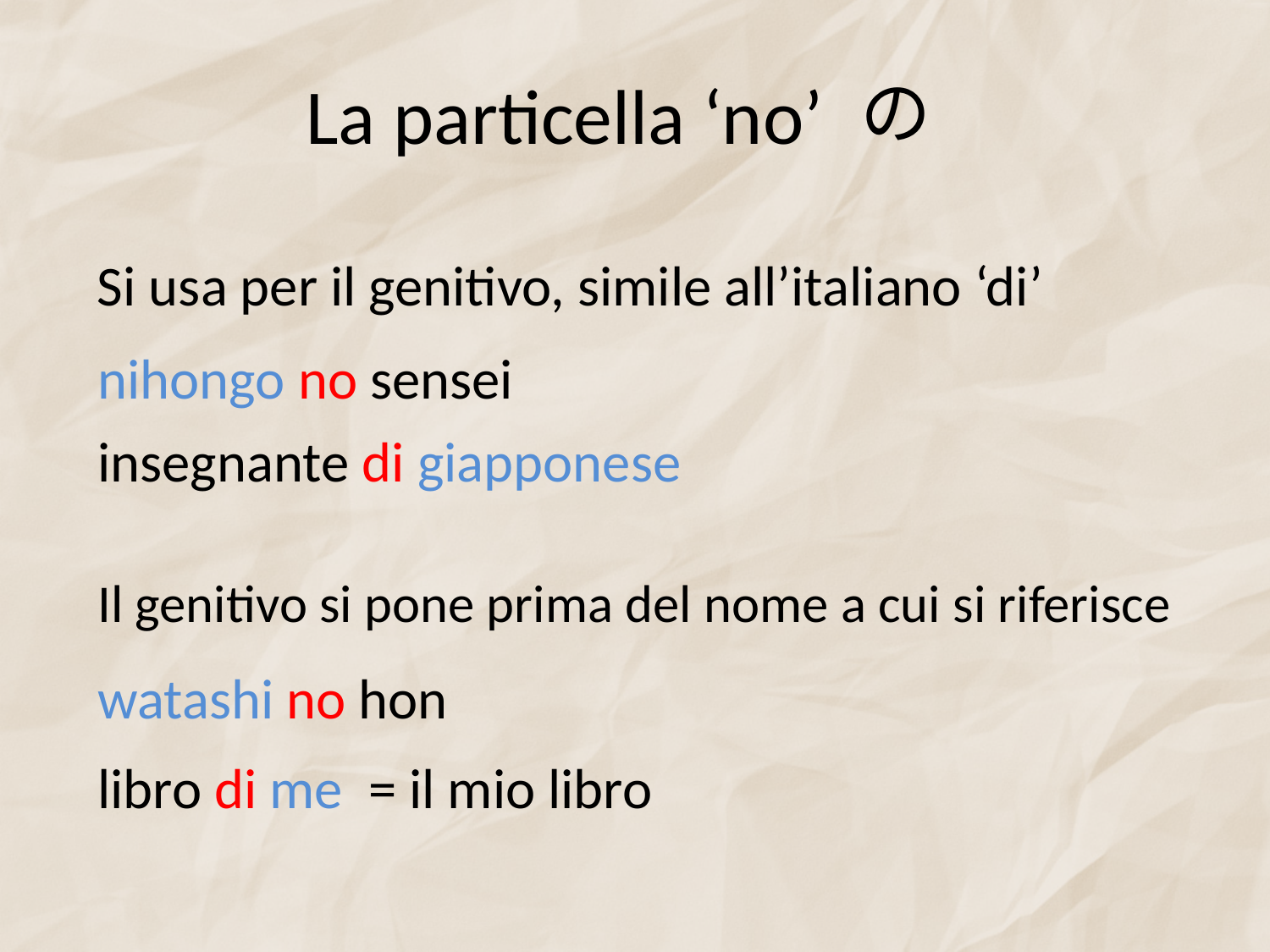

# La particella ‘no’
の
Si usa per il genitivo, simile all’italiano ‘di’
nihongo no sensei
insegnante di giapponese
Il genitivo si pone prima del nome a cui si riferisce
watashi no hon
libro di me  = il mio libro